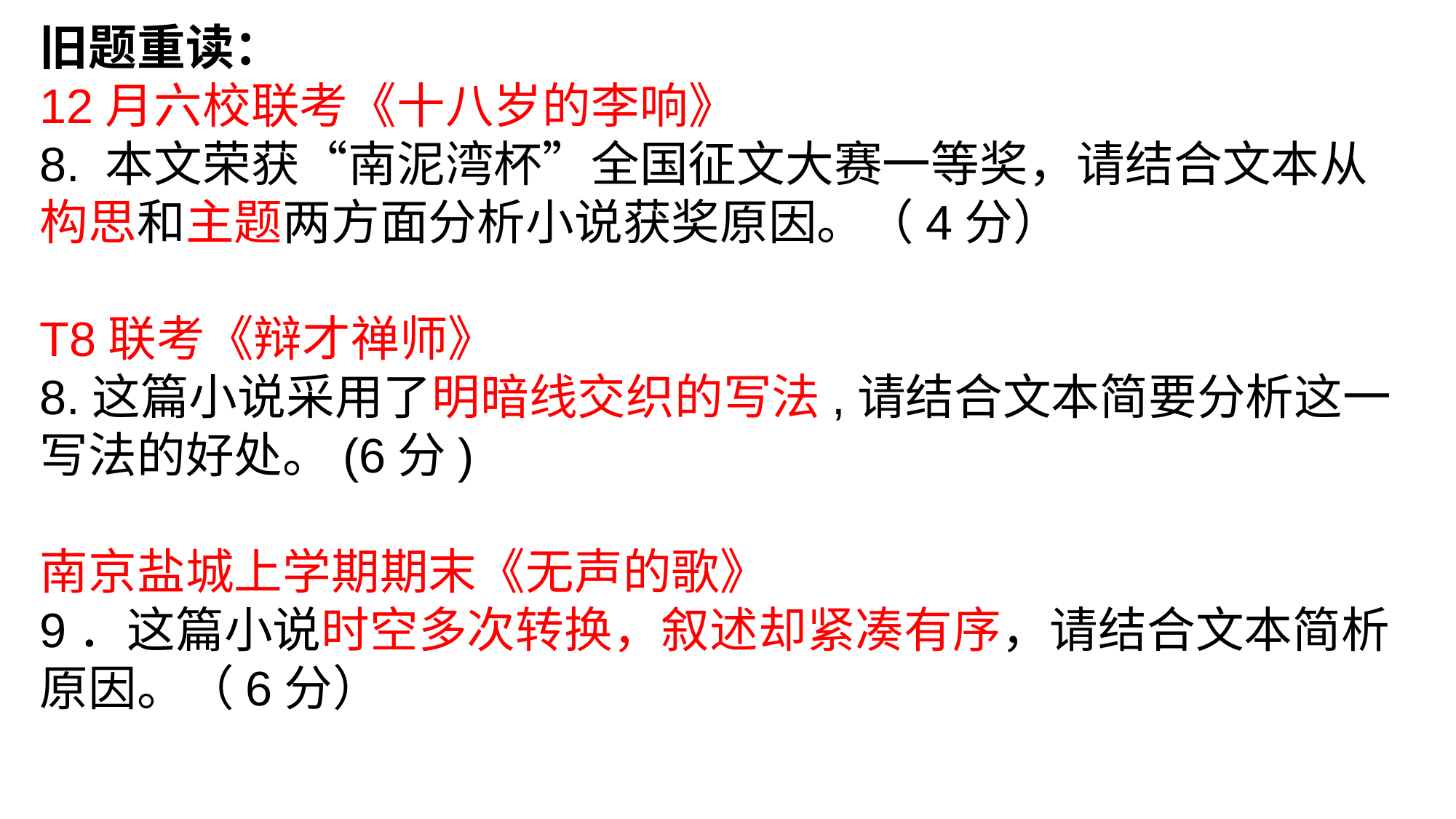

旧题重读：
12月六校联考《十八岁的李响》
8. 本文荣获“南泥湾杯”全国征文大赛一等奖，请结合文本从构思和主题两方面分析小说获奖原因。（4分）

T8联考《辩才禅师》
8.这篇小说采用了明暗线交织的写法,请结合文本简要分析这一写法的好处。(6分)

南京盐城上学期期末《无声的歌》
9．这篇小说时空多次转换，叙述却紧凑有序，请结合文本简析原因。（6分）